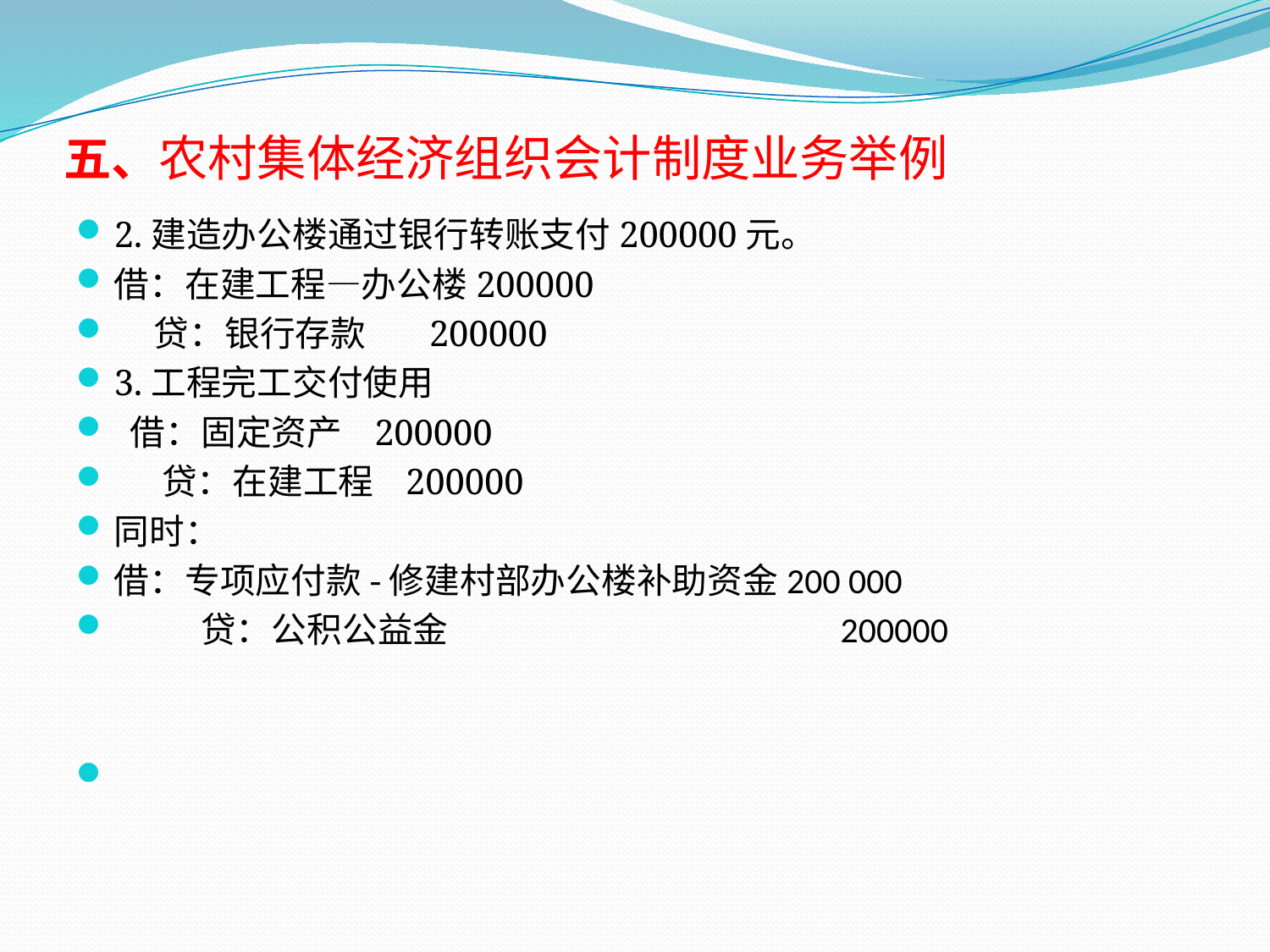

# 五、农村集体经济组织会计制度业务举例
2.建造办公楼通过银行转账支付200000元。
借：在建工程—办公楼200000
    贷：银行存款       200000
3.工程完工交付使用
 借：固定资产   200000
     贷：在建工程   200000
同时：
借：专项应付款-修建村部办公楼补助资金200 000
          贷：公积公益金                                                 200000